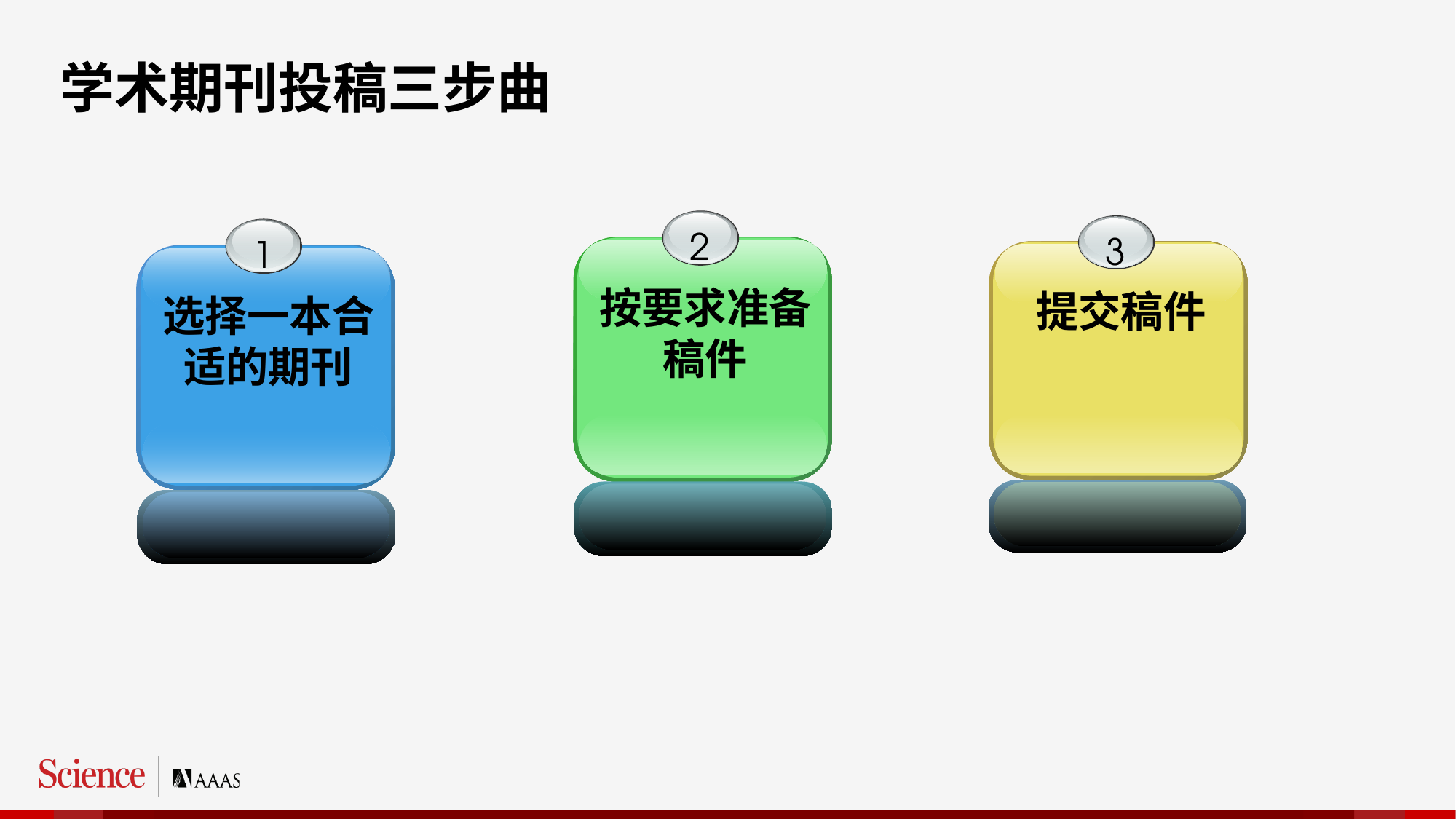

学术期刊投稿三步曲

2

按要求准备稿件

3

提交稿件

1

选择一本合适的期刊